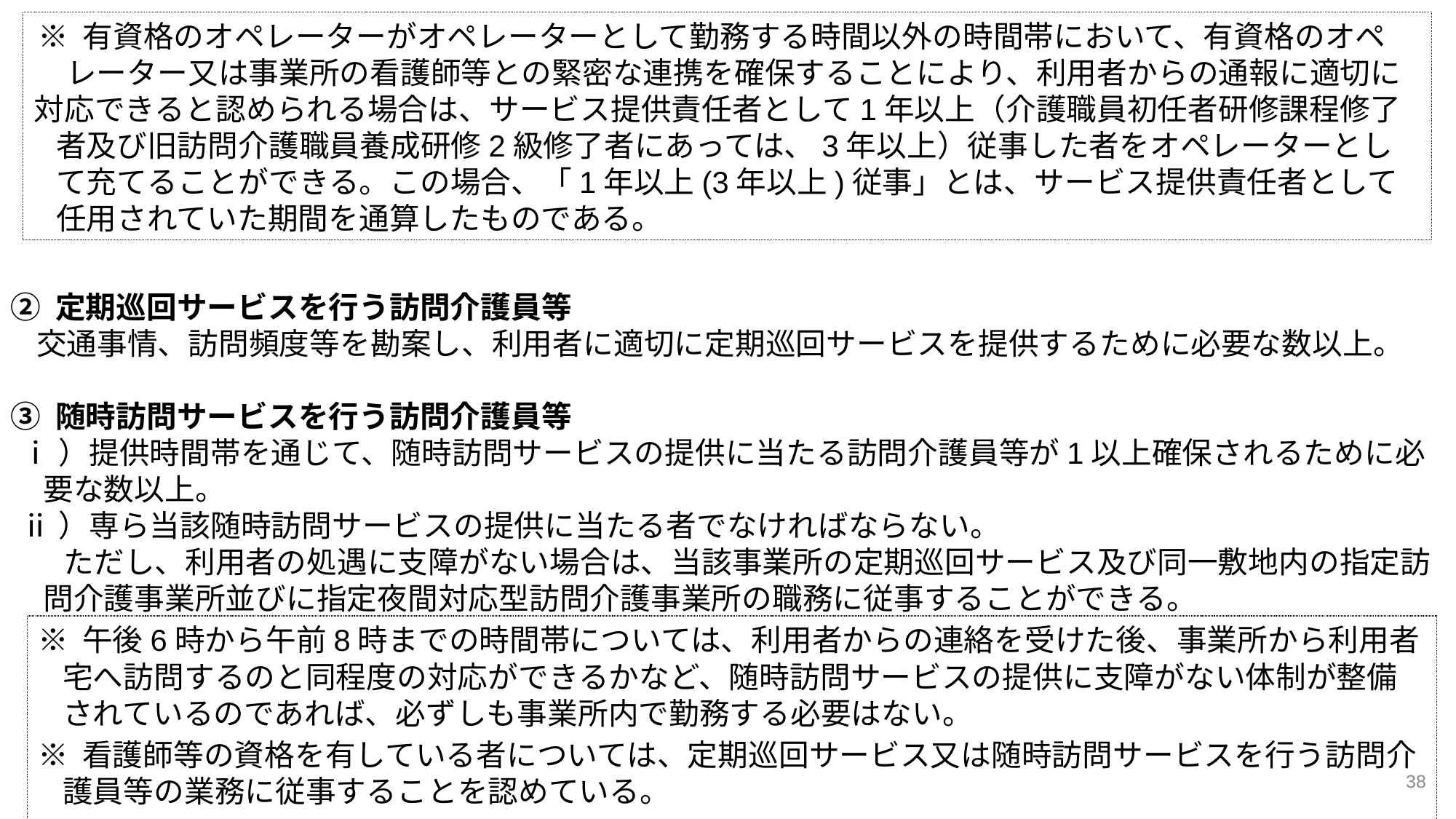

※ 有資格のオペレーターがオペレーターとして勤務する時間以外の時間帯において、有資格のオペレーター又は事業所の看護師等との緊密な連携を確保することにより、利用者からの通報に適切に
対応できると認められる場合は、サービス提供責任者として1年以上（介護職員初任者研修課程修了者及び旧訪問介護職員養成研修2級修了者にあっては、3年以上）従事した者をオペレーターとして充てることができる。この場合、「1年以上(3年以上)従事」とは、サービス提供責任者として任用されていた期間を通算したものである。
② 定期巡回サービスを行う訪問介護員等
交通事情、訪問頻度等を勘案し、利用者に適切に定期巡回サービスを提供するために必要な数以上。

③ 随時訪問サービスを行う訪問介護員等
ⅰ）提供時間帯を通じて、随時訪問サービスの提供に当たる訪問介護員等が1以上確保されるために必要な数以上。
ⅱ）専ら当該随時訪問サービスの提供に当たる者でなければならない。
ただし、利用者の処遇に支障がない場合は、当該事業所の定期巡回サービス及び同一敷地内の指定訪問介護事業所並びに指定夜間対応型訪問介護事業所の職務に従事することができる。

※ 午後6時から午前8時までの時間帯については、利用者からの連絡を受けた後、事業所から利用者宅へ訪問するのと同程度の対応ができるかなど、随時訪問サービスの提供に支障がない体制が整備されているのであれば、必ずしも事業所内で勤務する必要はない。

※ 看護師等の資格を有している者については、定期巡回サービス又は随時訪問サービスを行う訪問介護員等の業務に従事することを認めている。

38